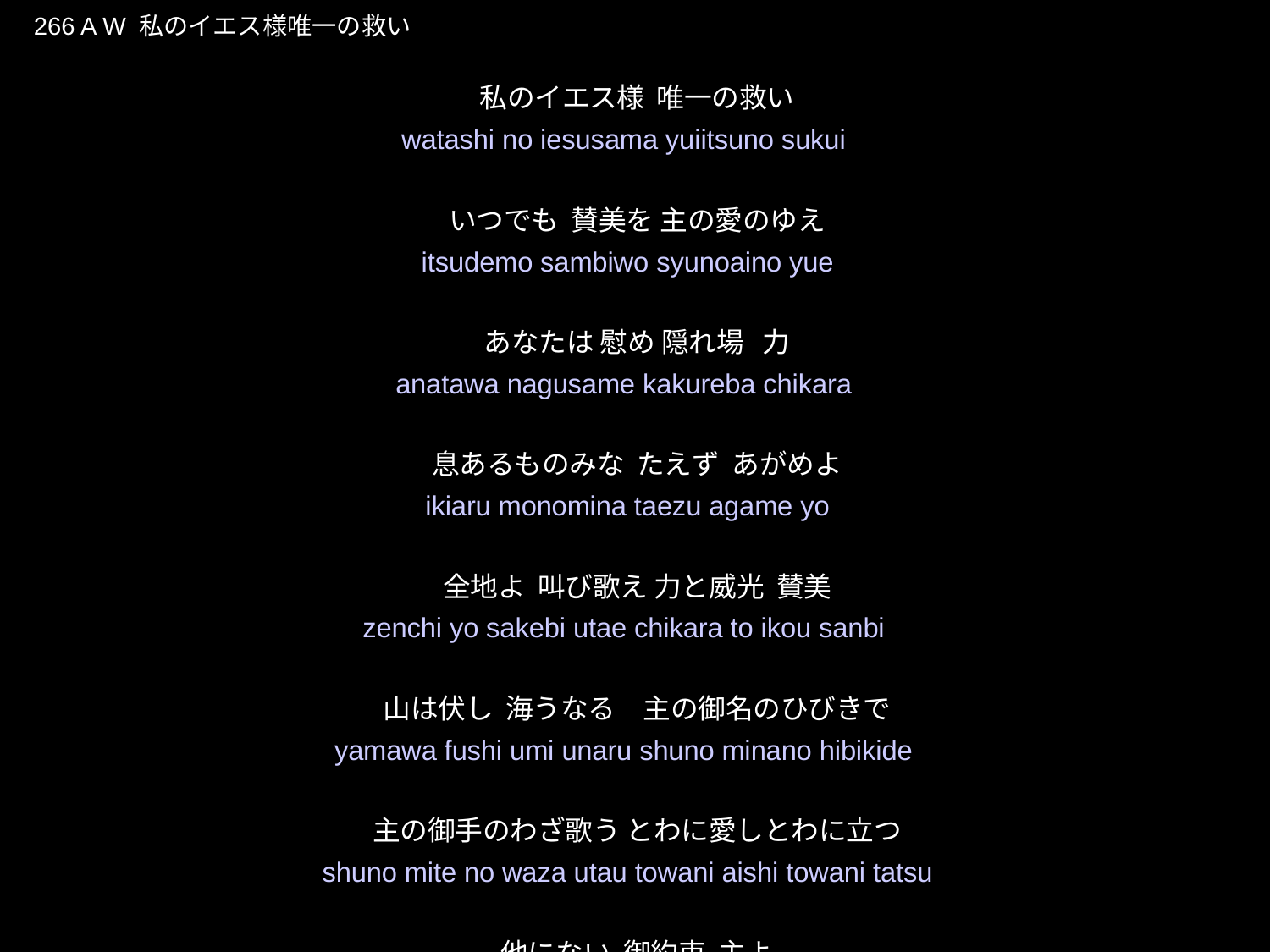

わたしのいえすさまゆいいつのすくい
★W
266 A W 私のイエス様唯一の救い
私のイエス様  唯一の救い
いつでも  賛美を 主の愛のゆえ
あなたは 慰め 隠れ場   力
息あるものみな  たえず  あがめよ
全地よ  叫び歌え 力と威光  賛美
山は伏し  海うなる　主の御名のひびきで
主の御手のわざ歌う とわに愛しとわに立つ
他にない  御約束  主よ
★５
watashi no iesusama yuiitsuno sukui
itsudemo sambiwo syunoaino yue
anatawa nagusame kakureba chikara
ikiaru monomina taezu agame yo
zenchi yo sakebi utae chikara to ikou sanbi
yamawa fushi umi unaru shuno minano hibikide
shuno mite no waza utau towani aishi towani tatsu
hokani nai mi yakusoku shu yo